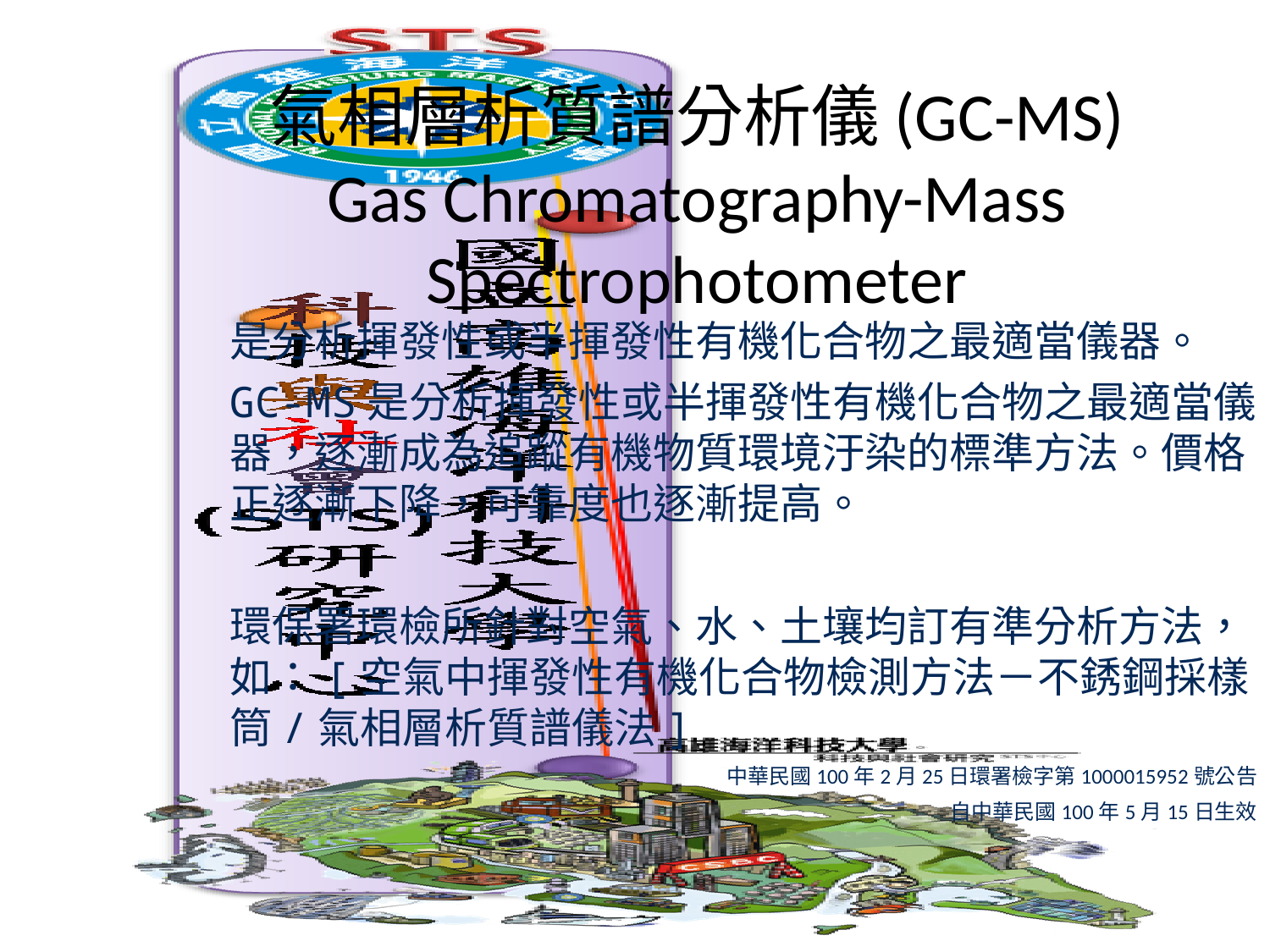

# 氣相層析質譜分析儀(GC-MS) Gas Chromatography-Mass Spectrophotometer

是分析揮發性或半揮發性有機化合物之最適當儀器。
GC-MS是分析揮發性或半揮發性有機化合物之最適當儀器，逐漸成為追蹤有機物質環境汙染的標準方法。價格正逐漸下降，可靠度也逐漸提高。

環保署環檢所針對空氣、水、土壤均訂有準分析方法，如：[空氣中揮發性有機化合物檢測方法－不銹鋼採樣筒/氣相層析質譜儀法]
中華民國100年2月25日環署檢字第1000015952號公告
自中華民國100年5月15日生效